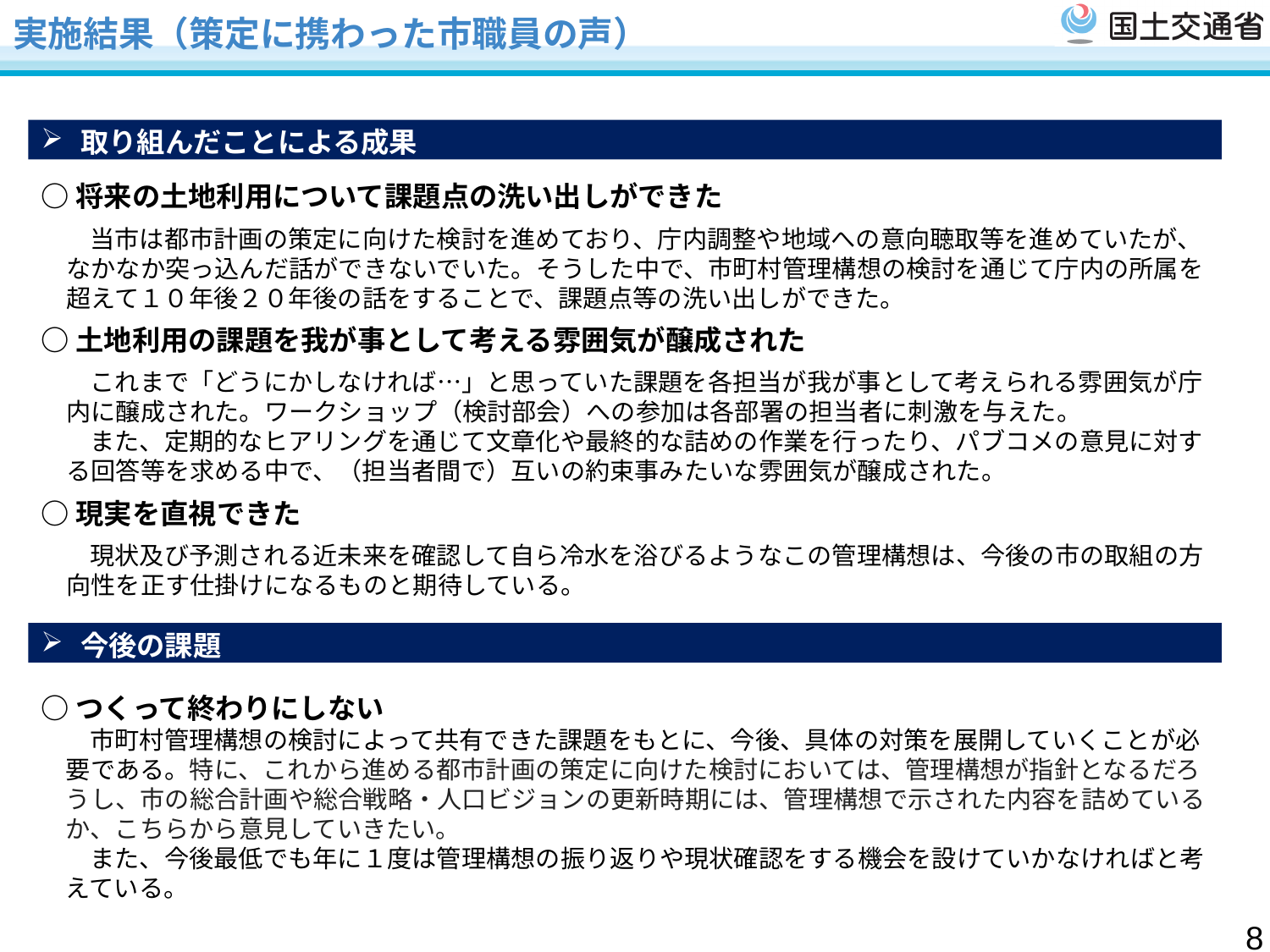

# 実施結果（策定に携わった市職員の声）
取り組んだことによる成果
○将来の土地利用について課題点の洗い出しができた
当市は都市計画の策定に向けた検討を進めており、庁内調整や地域への意向聴取等を進めていたが、なかなか突っ込んだ話ができないでいた。そうした中で、市町村管理構想の検討を通じて庁内の所属を超えて１０年後２０年後の話をすることで、課題点等の洗い出しができた。
○土地利用の課題を我が事として考える雰囲気が醸成された
これまで「どうにかしなければ…」と思っていた課題を各担当が我が事として考えられる雰囲気が庁内に醸成された。ワークショップ（検討部会）への参加は各部署の担当者に刺激を与えた。
また、定期的なヒアリングを通じて文章化や最終的な詰めの作業を行ったり、パブコメの意見に対する回答等を求める中で、（担当者間で）互いの約束事みたいな雰囲気が醸成された。
○現実を直視できた
現状及び予測される近未来を確認して自ら冷水を浴びるようなこの管理構想は、今後の市の取組の方向性を正す仕掛けになるものと期待している。
今後の課題
○つくって終わりにしない
市町村管理構想の検討によって共有できた課題をもとに、今後、具体の対策を展開していくことが必要である。特に、これから進める都市計画の策定に向けた検討においては、管理構想が指針となるだろうし、市の総合計画や総合戦略・人口ビジョンの更新時期には、管理構想で示された内容を詰めているか、こちらから意見していきたい。
また、今後最低でも年に１度は管理構想の振り返りや現状確認をする機会を設けていかなければと考えている。
8